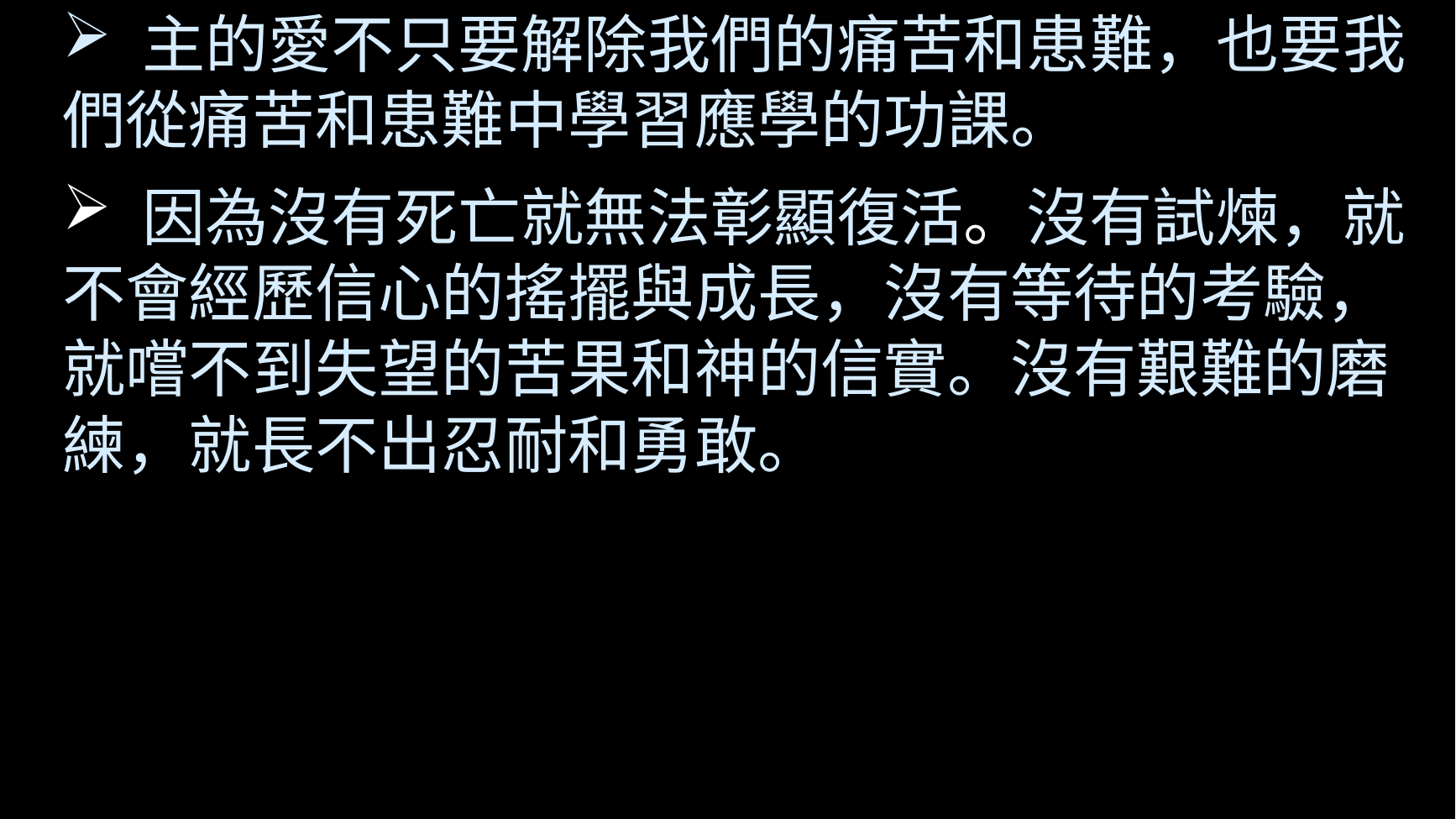

主的愛不只要解除我們的痛苦和患難，也要我們從痛苦和患難中學習應學的功課。
 因為沒有死亡就無法彰顯復活。沒有試煉，就不會經歷信心的搖擺與成長，沒有等待的考驗，就嚐不到失望的苦果和神的信實。沒有艱難的磨練，就長不出忍耐和勇敢。